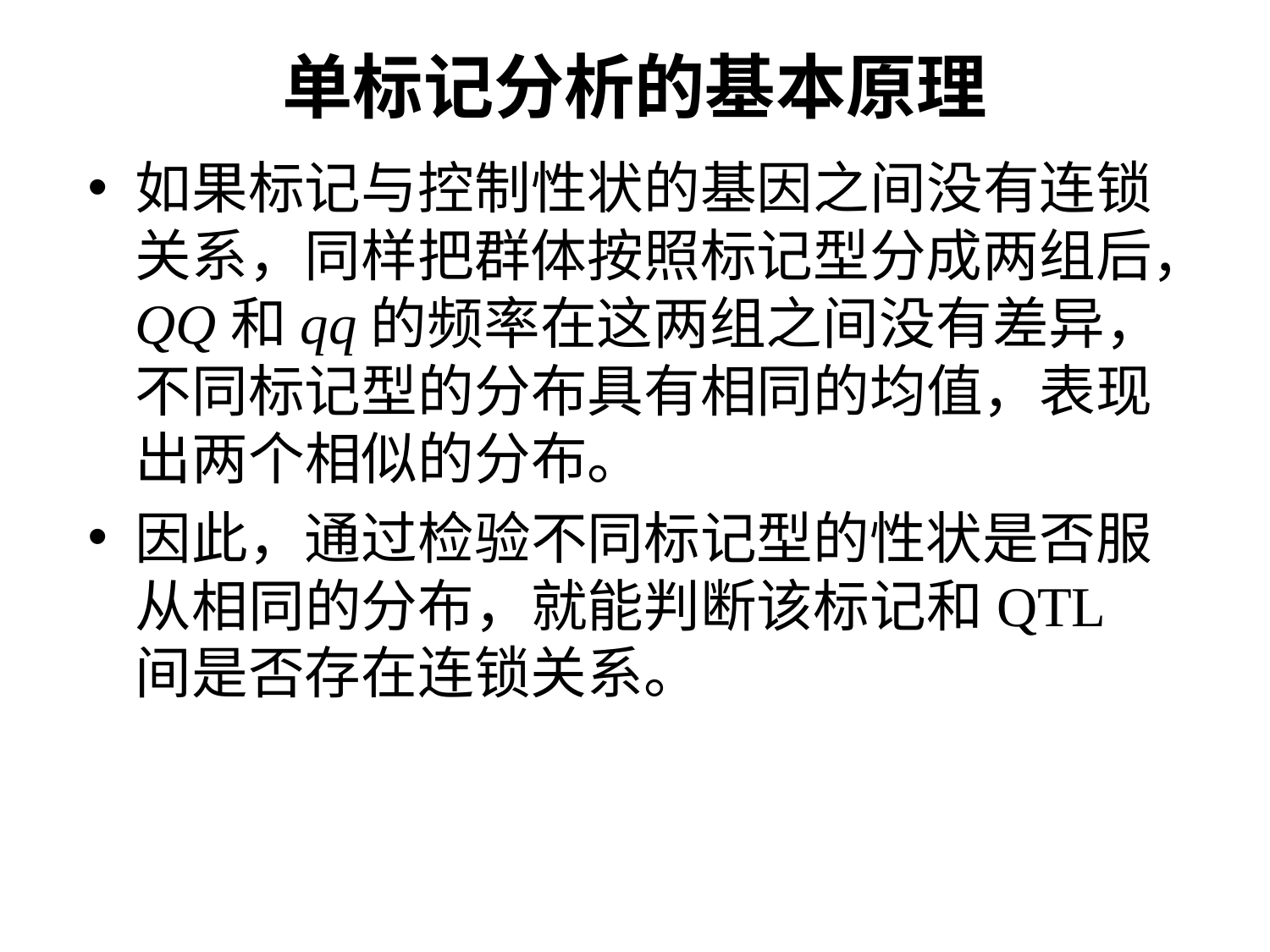

# 单标记分析的基本原理
如果标记与控制性状的基因之间没有连锁关系，同样把群体按照标记型分成两组后，QQ和qq的频率在这两组之间没有差异，不同标记型的分布具有相同的均值，表现出两个相似的分布。
因此，通过检验不同标记型的性状是否服从相同的分布，就能判断该标记和QTL间是否存在连锁关系。